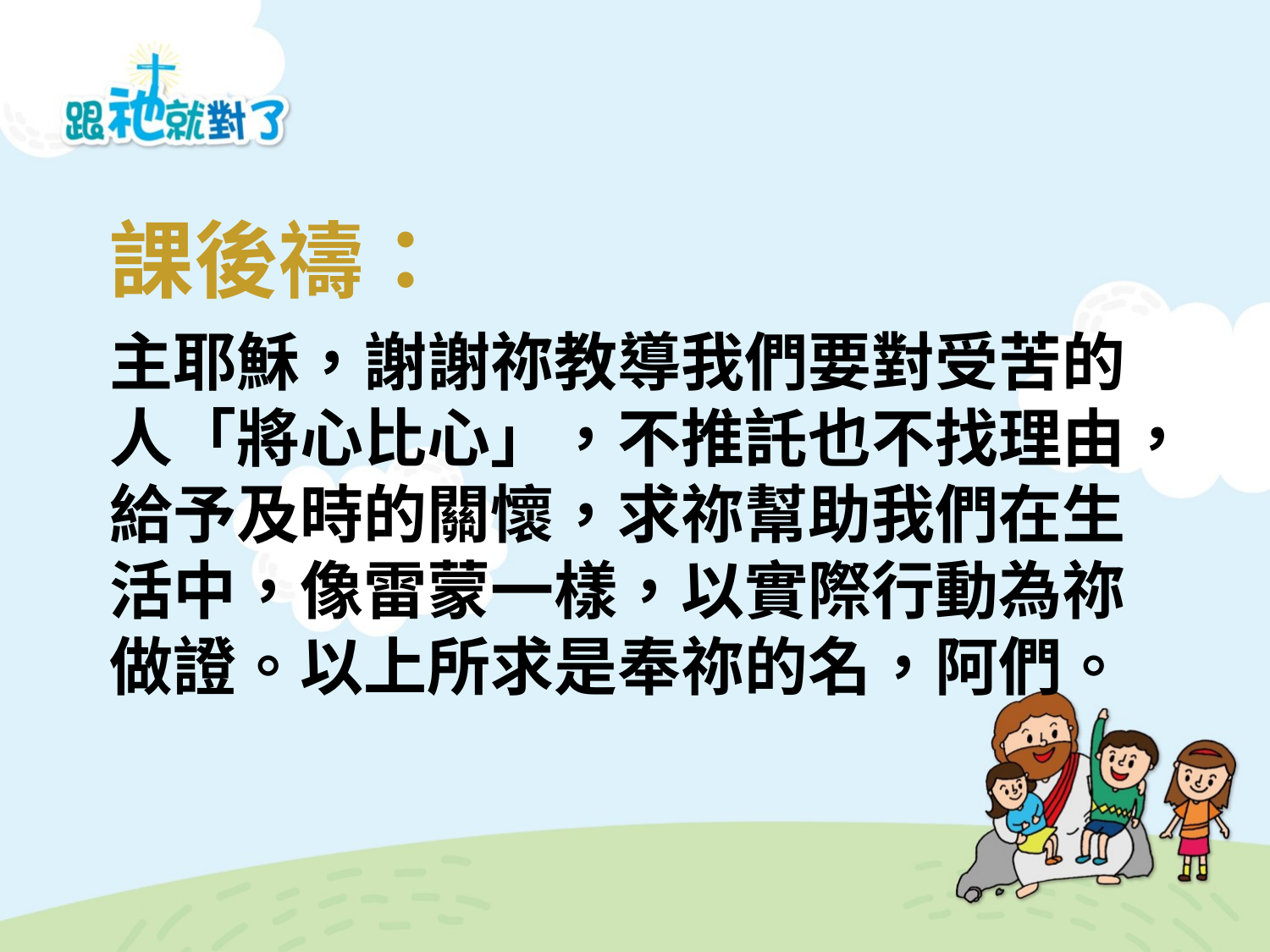

課後禱：
主耶穌，謝謝祢教導我們要對受苦的人「將心比心」，不推託也不找理由，給予及時的關懷，求祢幫助我們在生活中，像雷蒙一樣，以實際行動為祢做證。以上所求是奉祢的名，阿們。